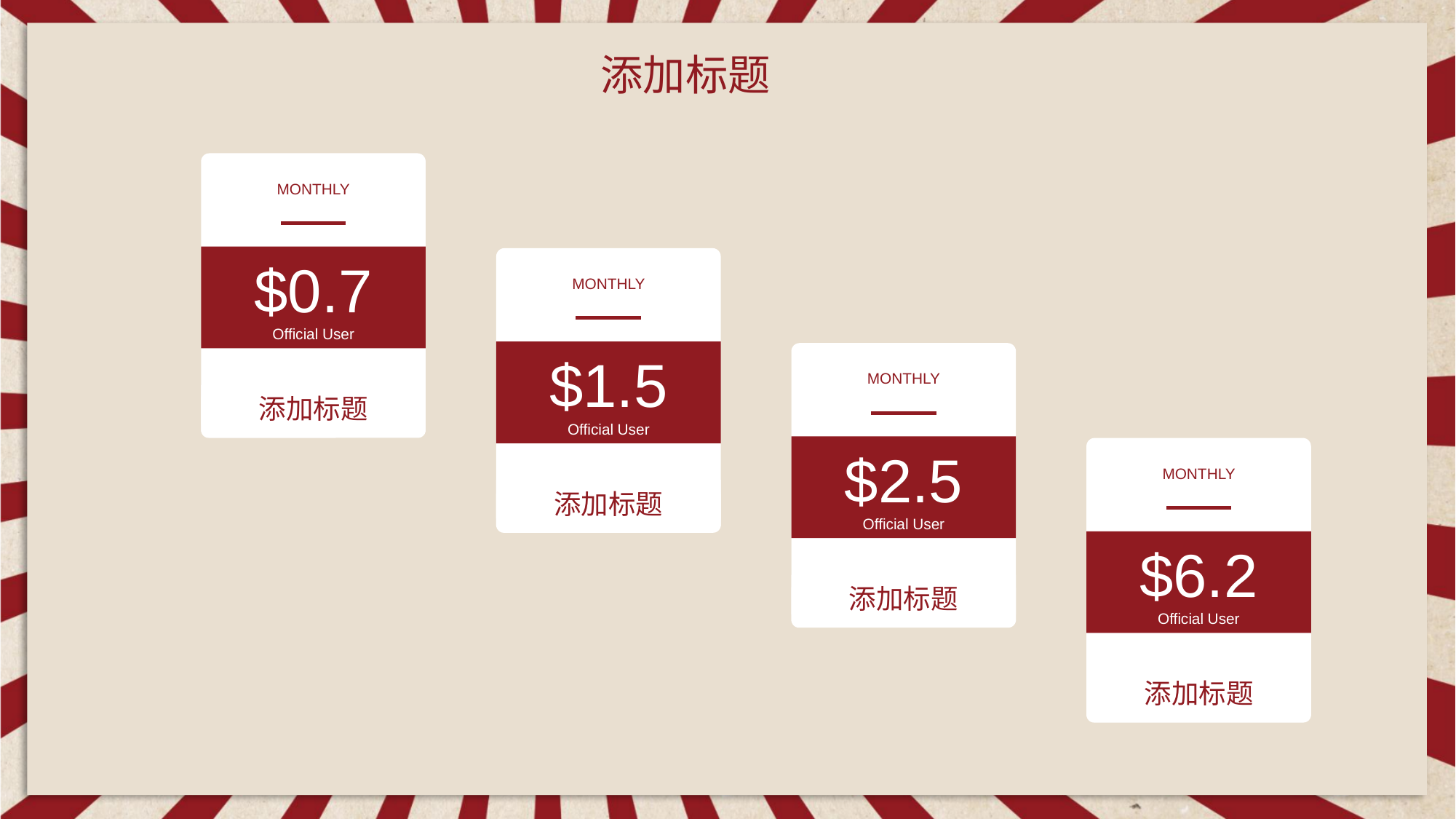

MONTHLY

$0.7
Official User
添加标题

MONTHLY

$1.5
Official User
添加标题

MONTHLY

$2.5
Official User
添加标题

MONTHLY

$6.2
Official User
添加标题